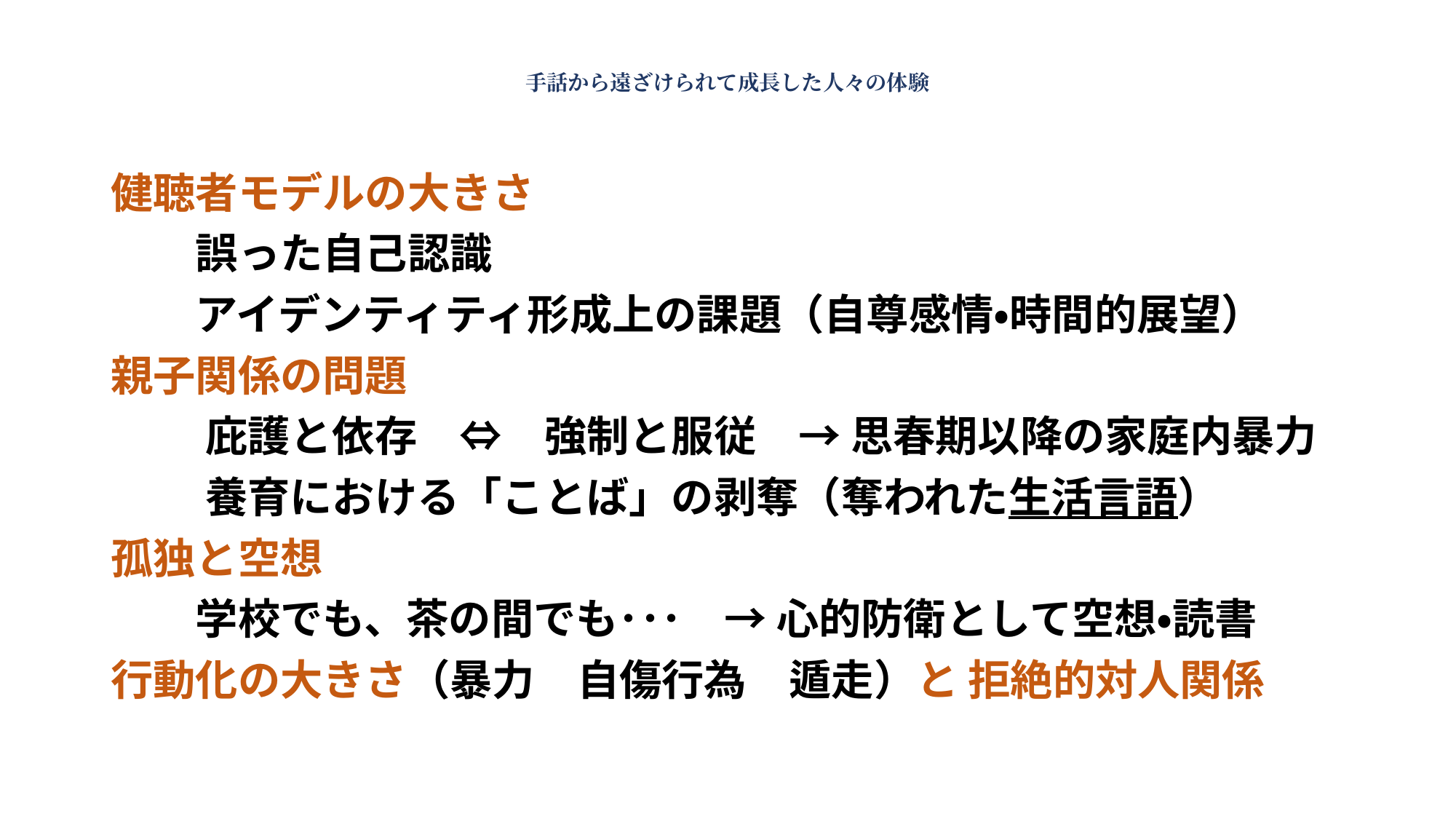

# 手話から遠ざけられて成長した人々の体験
健聴者モデルの大きさ
　　誤った自己認識
　　アイデンティティ形成上の課題（自尊感情・時間的展望）
親子関係の問題
　 　庇護と依存　⇔　強制と服従　→ 思春期以降の家庭内暴力
　 　養育における「ことば」の剥奪（奪われた生活言語）
孤独と空想
　　学校でも、茶の間でも･･･　→ 心的防衛として空想・読書
行動化の大きさ（暴力　自傷行為　遁走）と 拒絶的対人関係